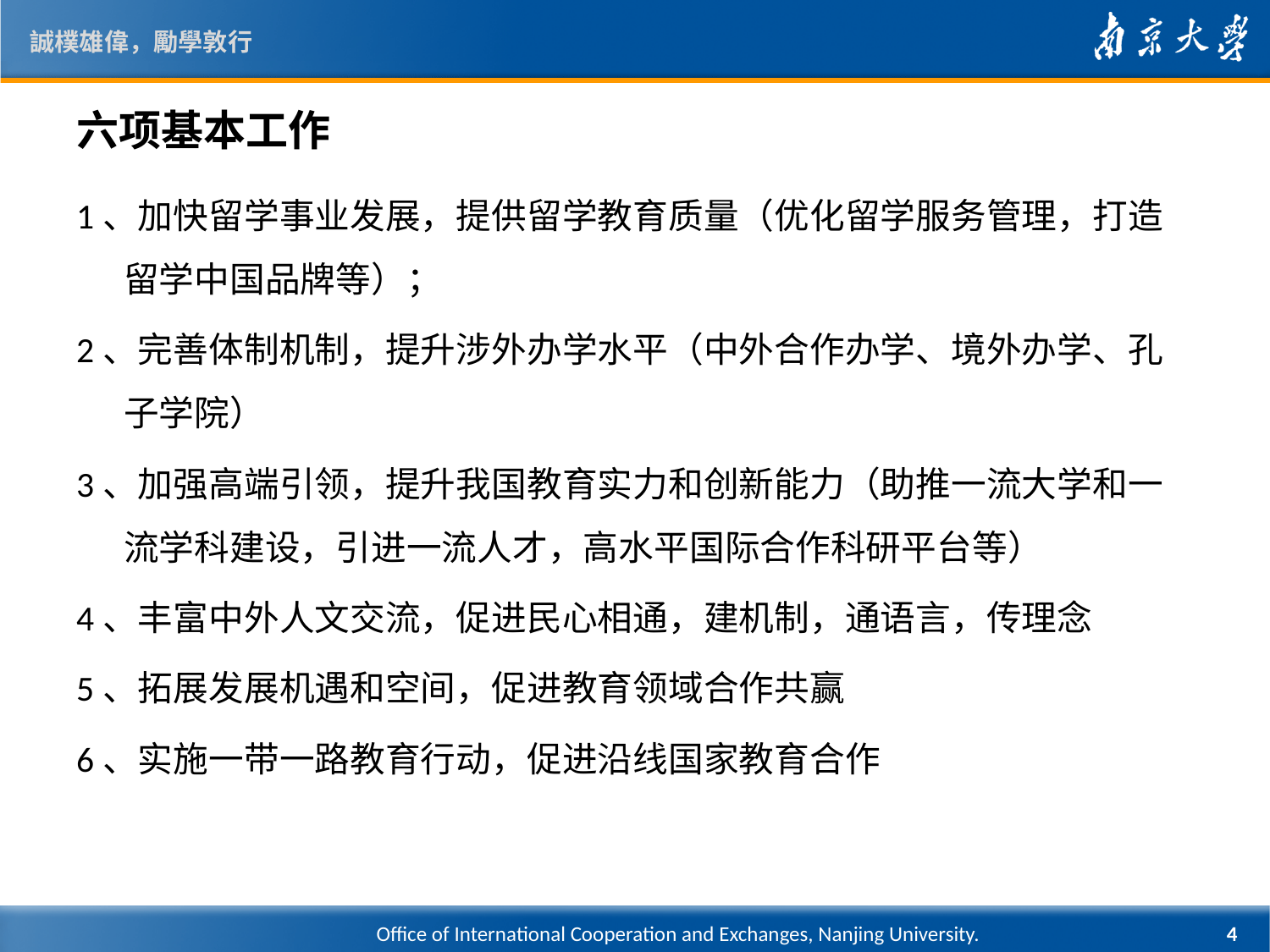

# 六项基本工作
1、加快留学事业发展，提供留学教育质量（优化留学服务管理，打造留学中国品牌等）；
2、完善体制机制，提升涉外办学水平（中外合作办学、境外办学、孔子学院）
3、加强高端引领，提升我国教育实力和创新能力（助推一流大学和一流学科建设，引进一流人才，高水平国际合作科研平台等）
4、丰富中外人文交流，促进民心相通，建机制，通语言，传理念
5、拓展发展机遇和空间，促进教育领域合作共赢
6、实施一带一路教育行动，促进沿线国家教育合作